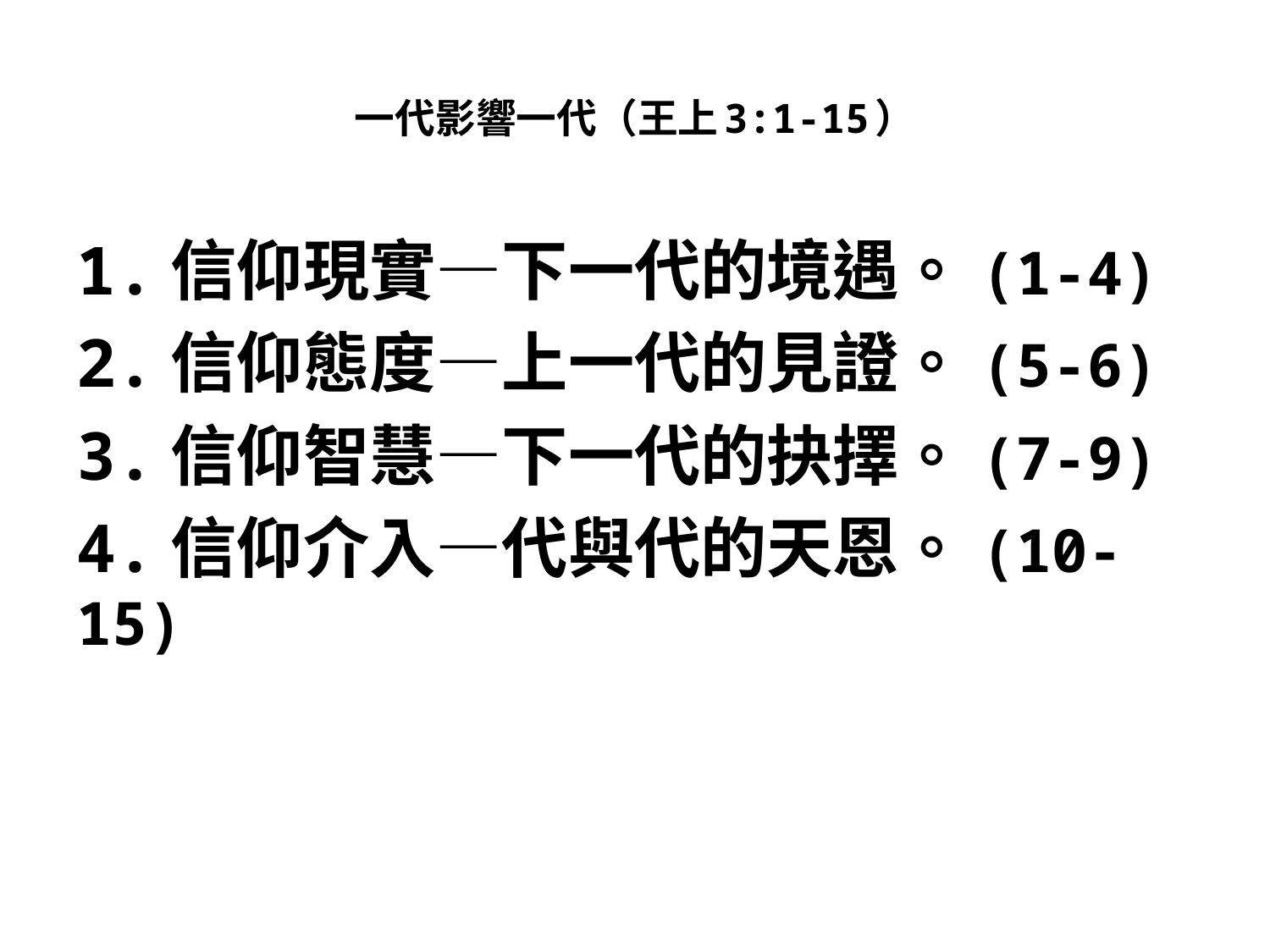

# 一代影響一代（王上3:1-15）
1.信仰現實—下一代的境遇。(1-4)
2.信仰態度—上一代的見證。(5-6)
3.信仰智慧—下一代的抉擇。(7-9)
4.信仰介入—代與代的天恩。(10-15)